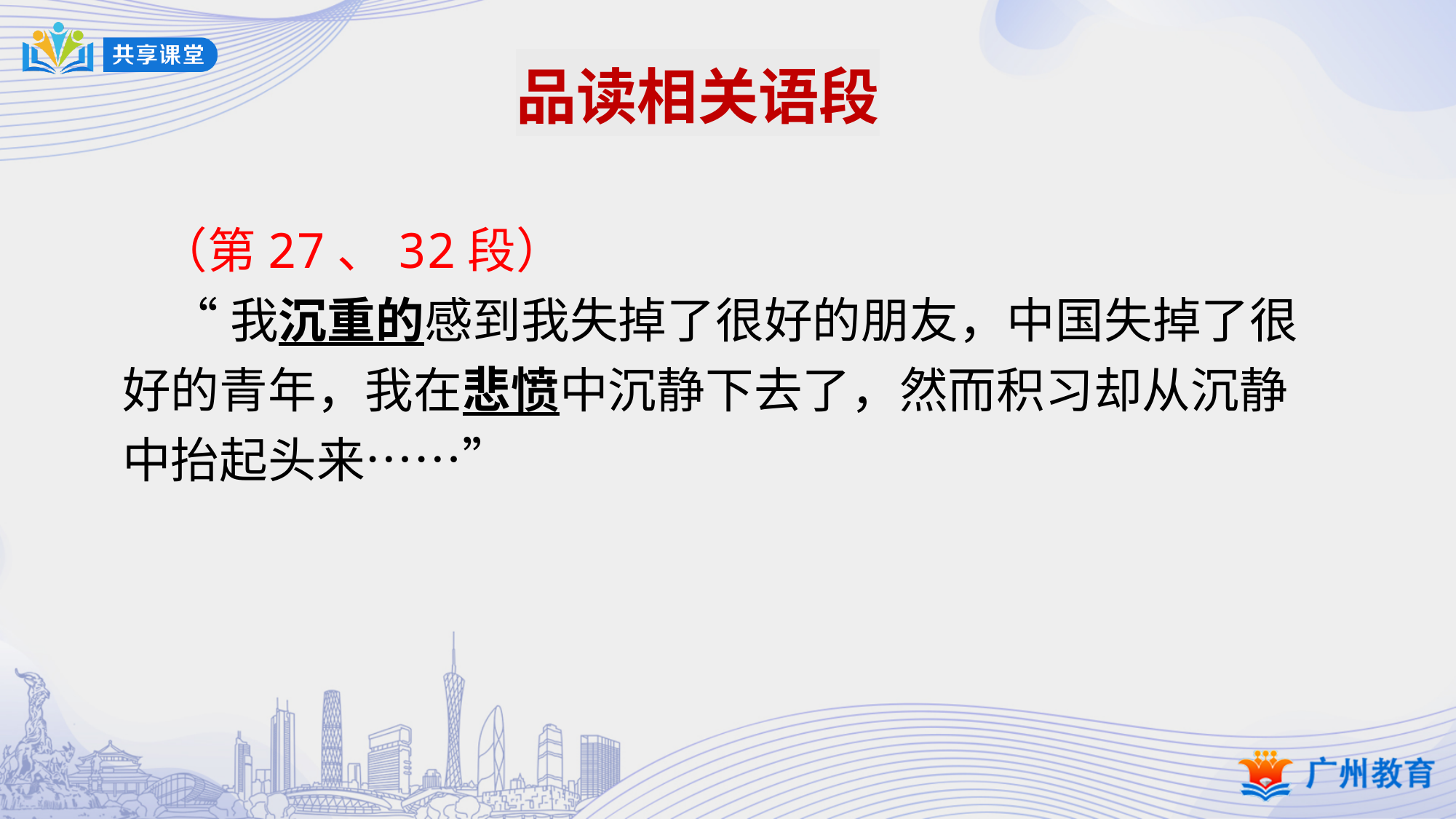

品读相关语段
（第27、32段）
 “我沉重的感到我失掉了很好的朋友，中国失掉了很好的青年，我在悲愤中沉静下去了，然而积习却从沉静中抬起头来……”